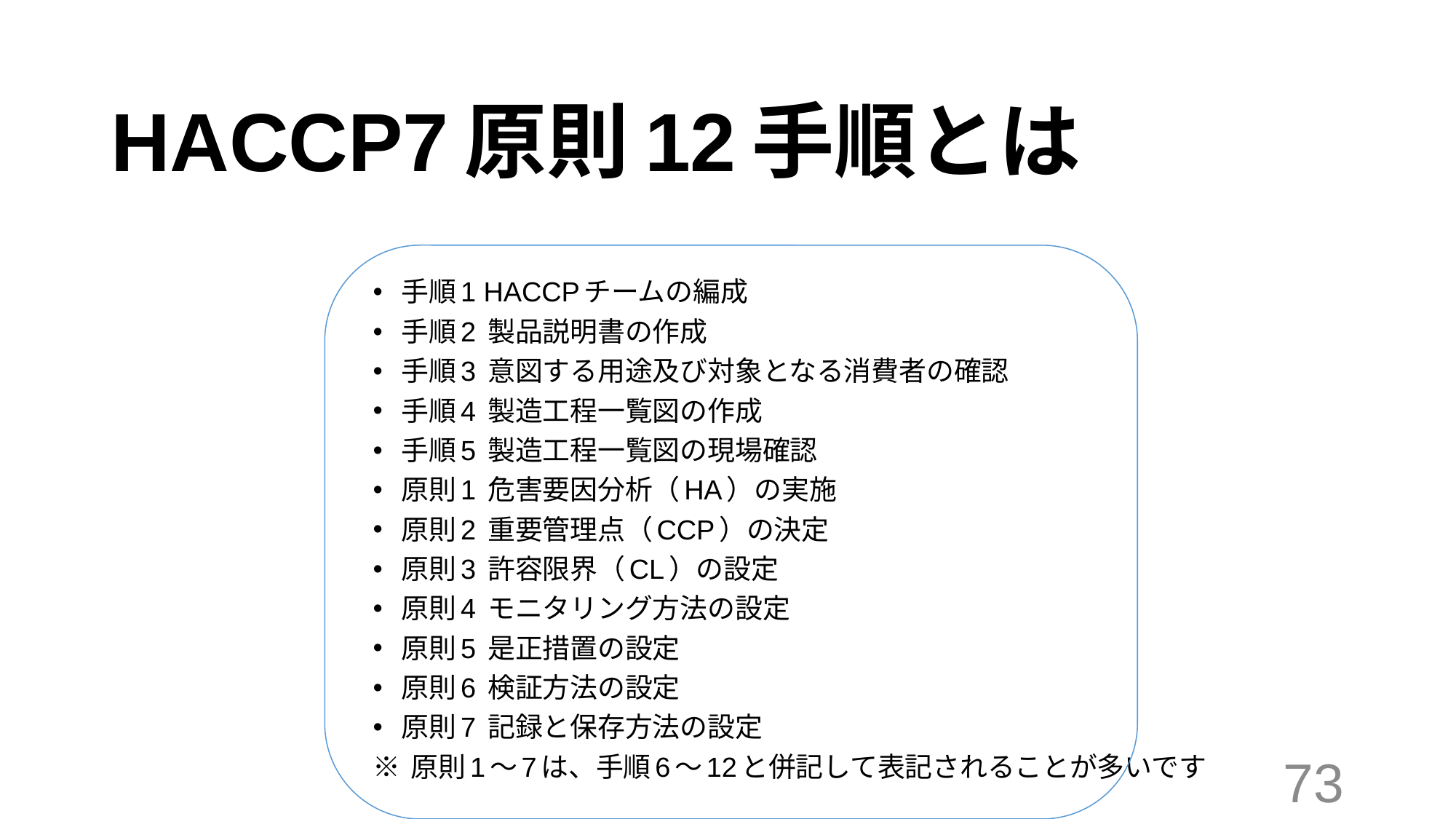

# HACCP7原則12手順とは

手順1 HACCPチームの編成
手順2 製品説明書の作成
手順3 意図する用途及び対象となる消費者の確認
手順4 製造工程一覧図の作成
手順5 製造工程一覧図の現場確認
原則1 危害要因分析（HA）の実施
原則2 重要管理点（CCP）の決定
原則3 許容限界（CL）の設定
原則4 モニタリング方法の設定
原則5 是正措置の設定
原則6 検証方法の設定
原則7 記録と保存方法の設定
※ 原則1～7は、手順6～12と併記して表記されることが多いです

73